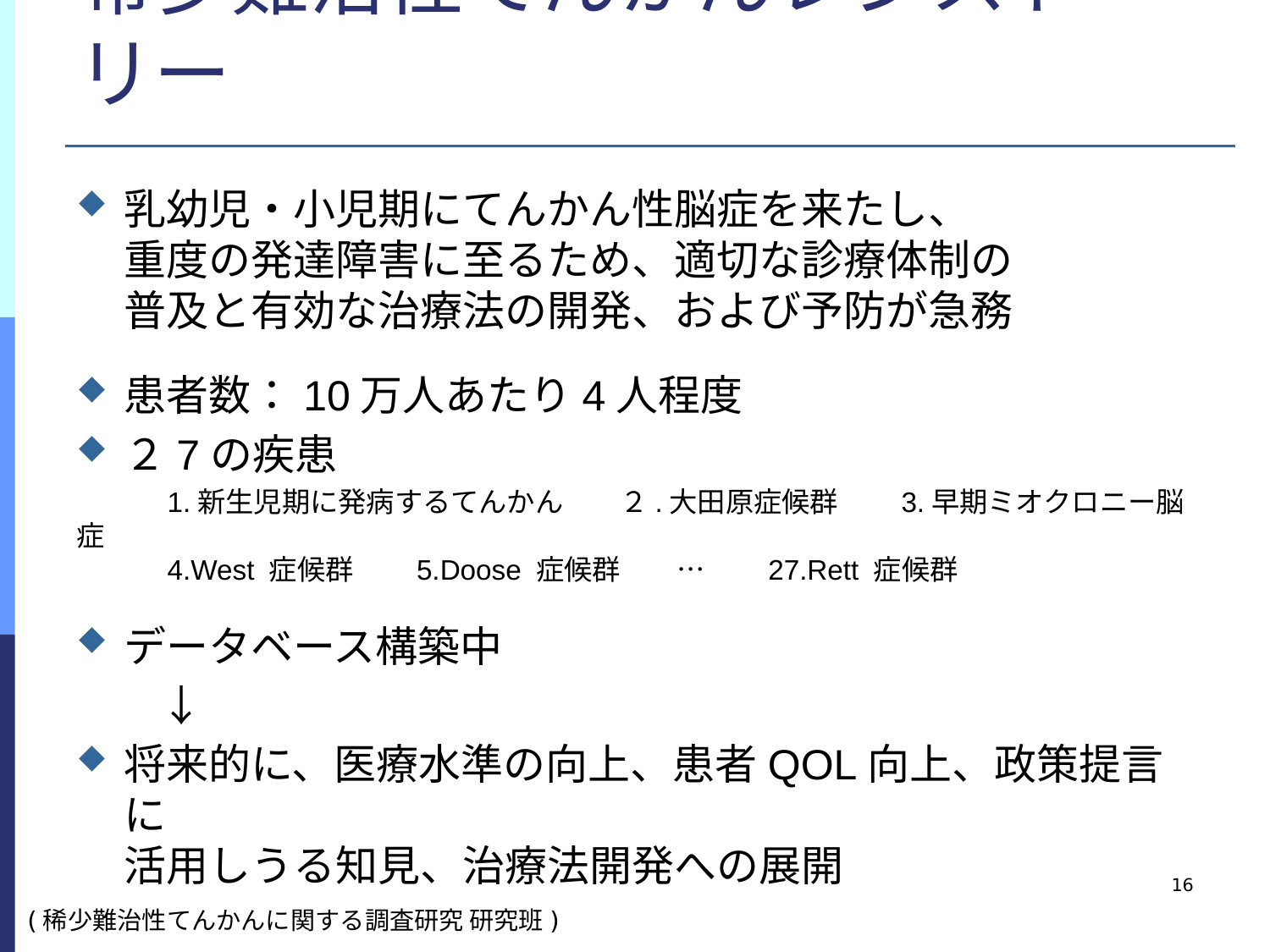

# 希少難治性てんかんレジストリー
乳幼児・小児期にてんかん性脳症を来たし、
重度の発達障害に至るため、適切な診療体制の
普及と有効な治療法の開発、および予防が急務
患者数：10万人あたり4人程度
２7の疾患
　　　1.新生児期に発病するてんかん　　２.大田原症候群　　3.早期ミオクロニー脳症
　　　4.West 症候群　　5.Doose 症候群　　…　　27.Rett 症候群
データベース構築中
　　↓
将来的に、医療水準の向上、患者QOL向上、政策提言に
活用しうる知見、治療法開発への展開

16
(稀少難治性てんかんに関する調査研究 研究班)